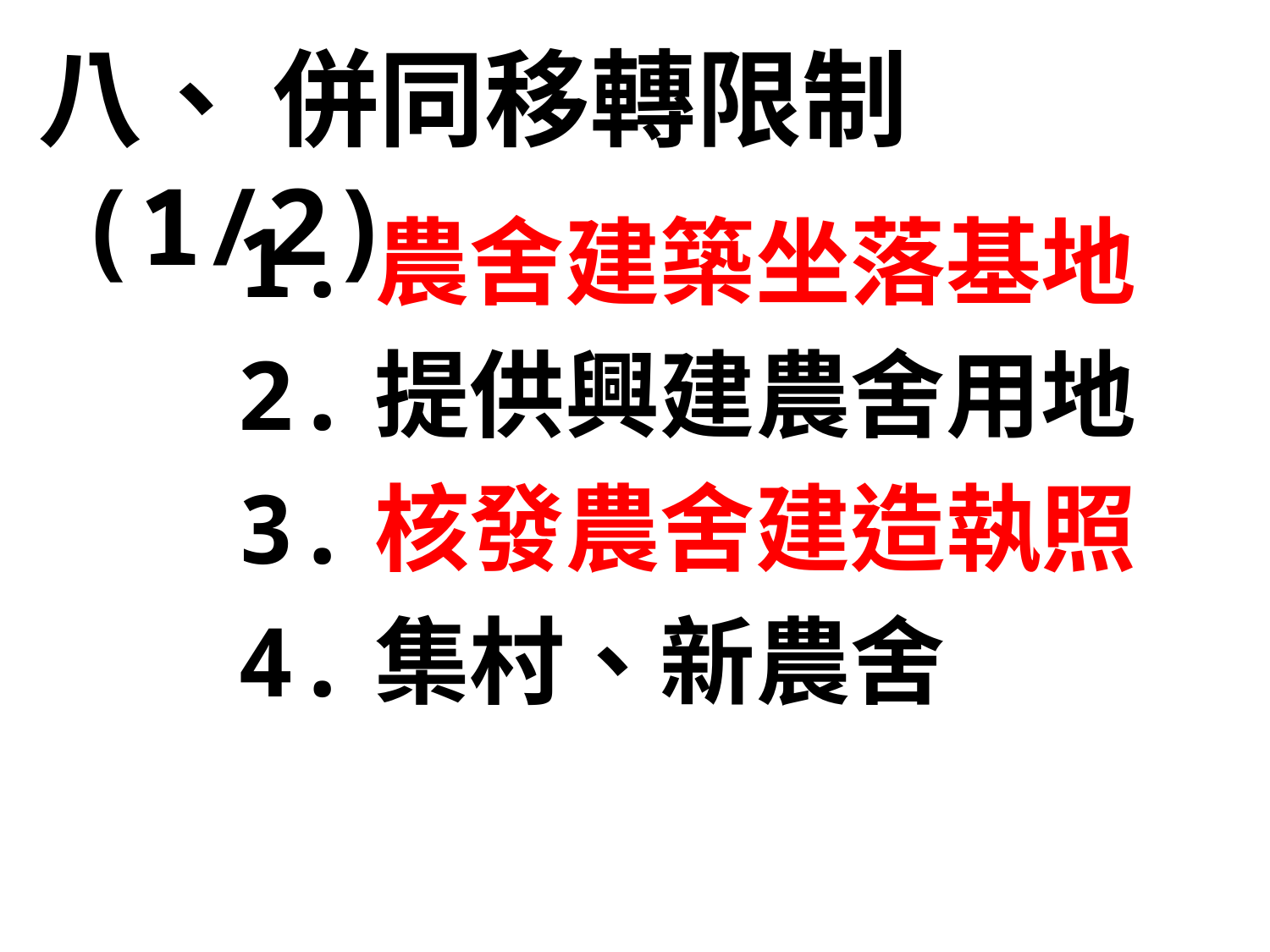

八、 併同移轉限制(1/2)

1.農舍建築坐落基地
2.提供興建農舍用地
3.核發農舍建造執照
4.集村、新農舍